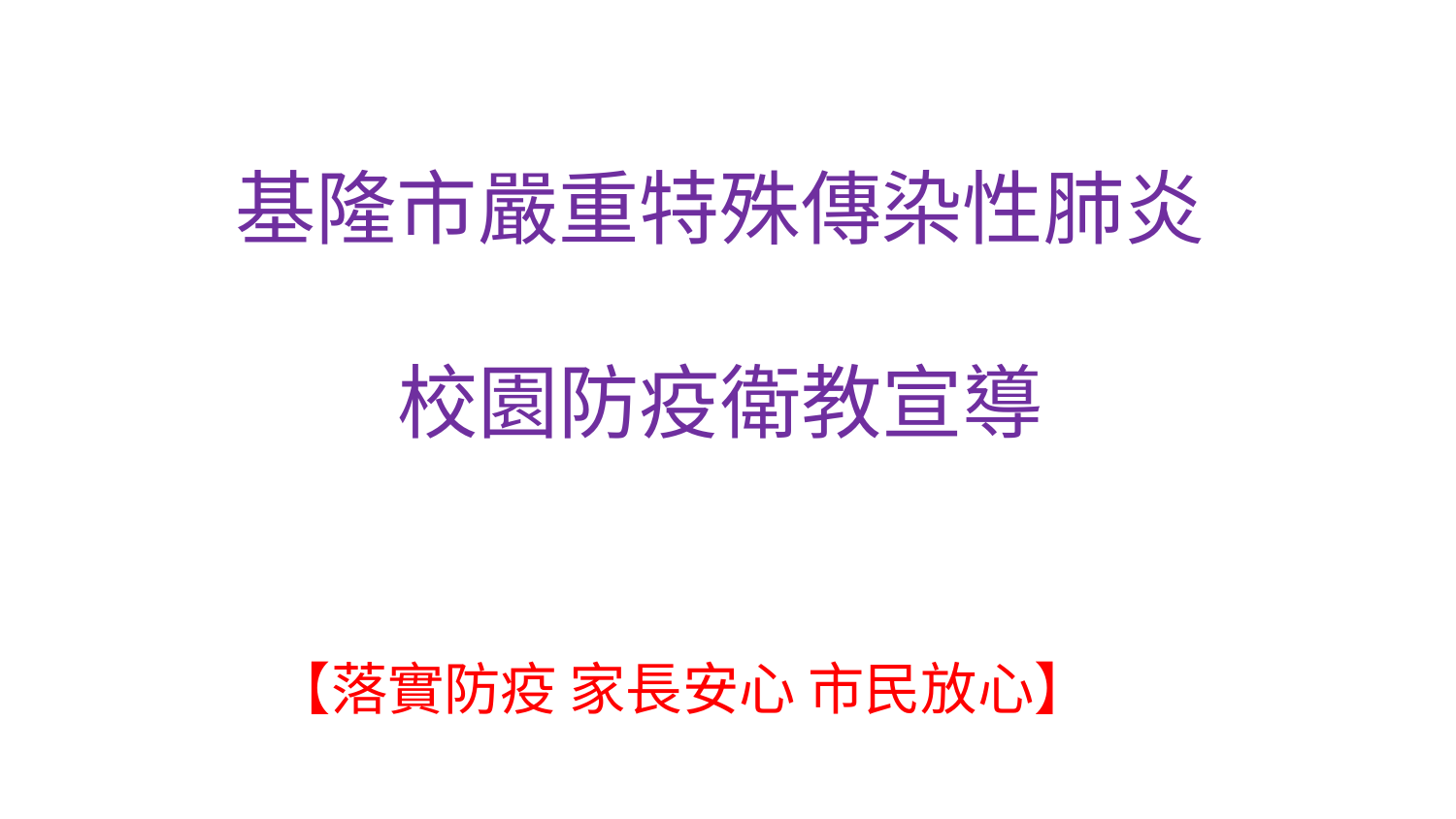

# 基隆市嚴重特殊傳染性肺炎
校園防疫衛教宣導
【落實防疫 家長安心 市民放心】